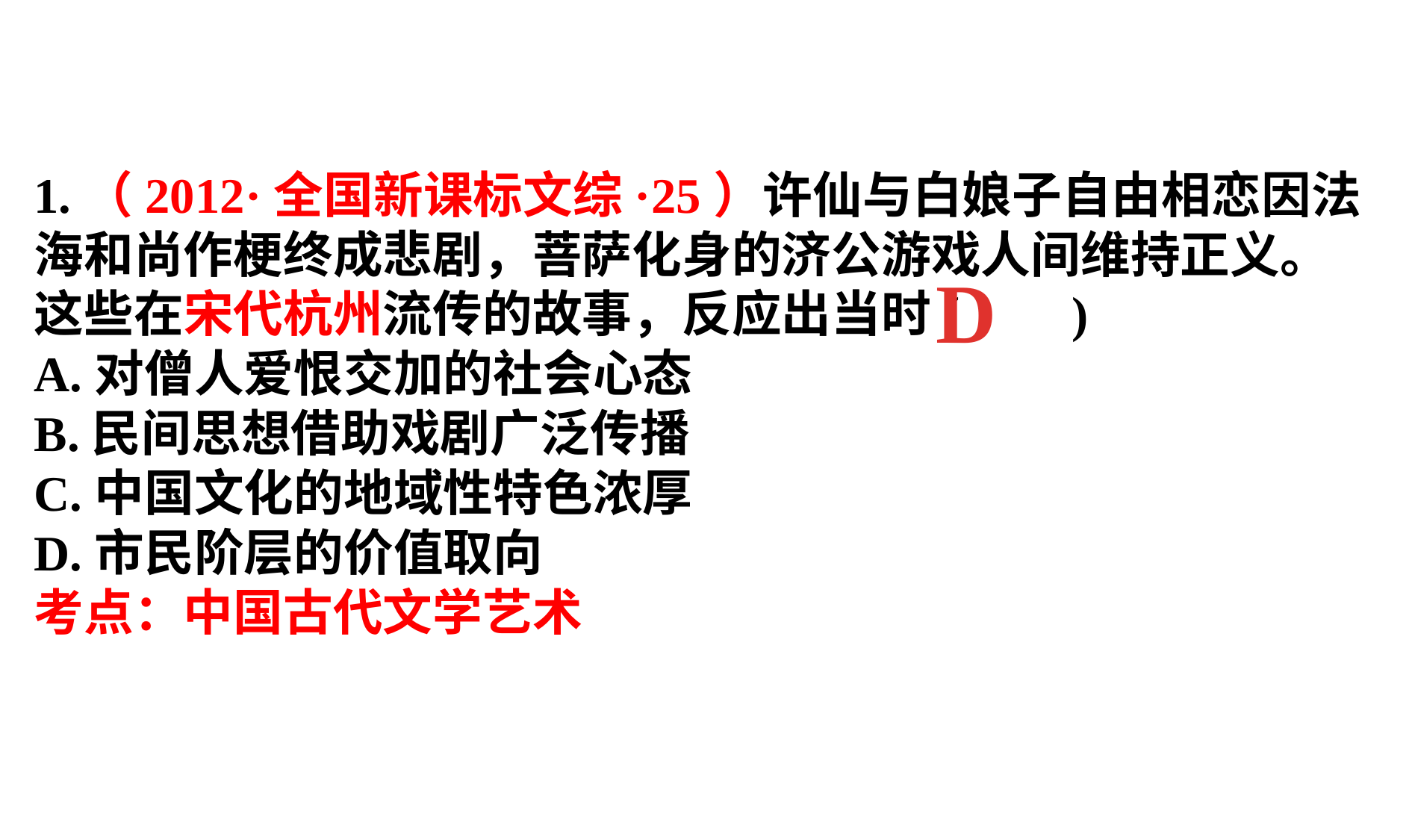

1.（2012·全国新课标文综·25）许仙与白娘子自由相恋因法海和尚作梗终成悲剧，菩萨化身的济公游戏人间维持正义。这些在宋代杭州流传的故事，反应出当时(         )
A.对僧人爱恨交加的社会心态
B.民间思想借助戏剧广泛传播
C.中国文化的地域性特色浓厚
D.市民阶层的价值取向
考点：中国古代文学艺术
D